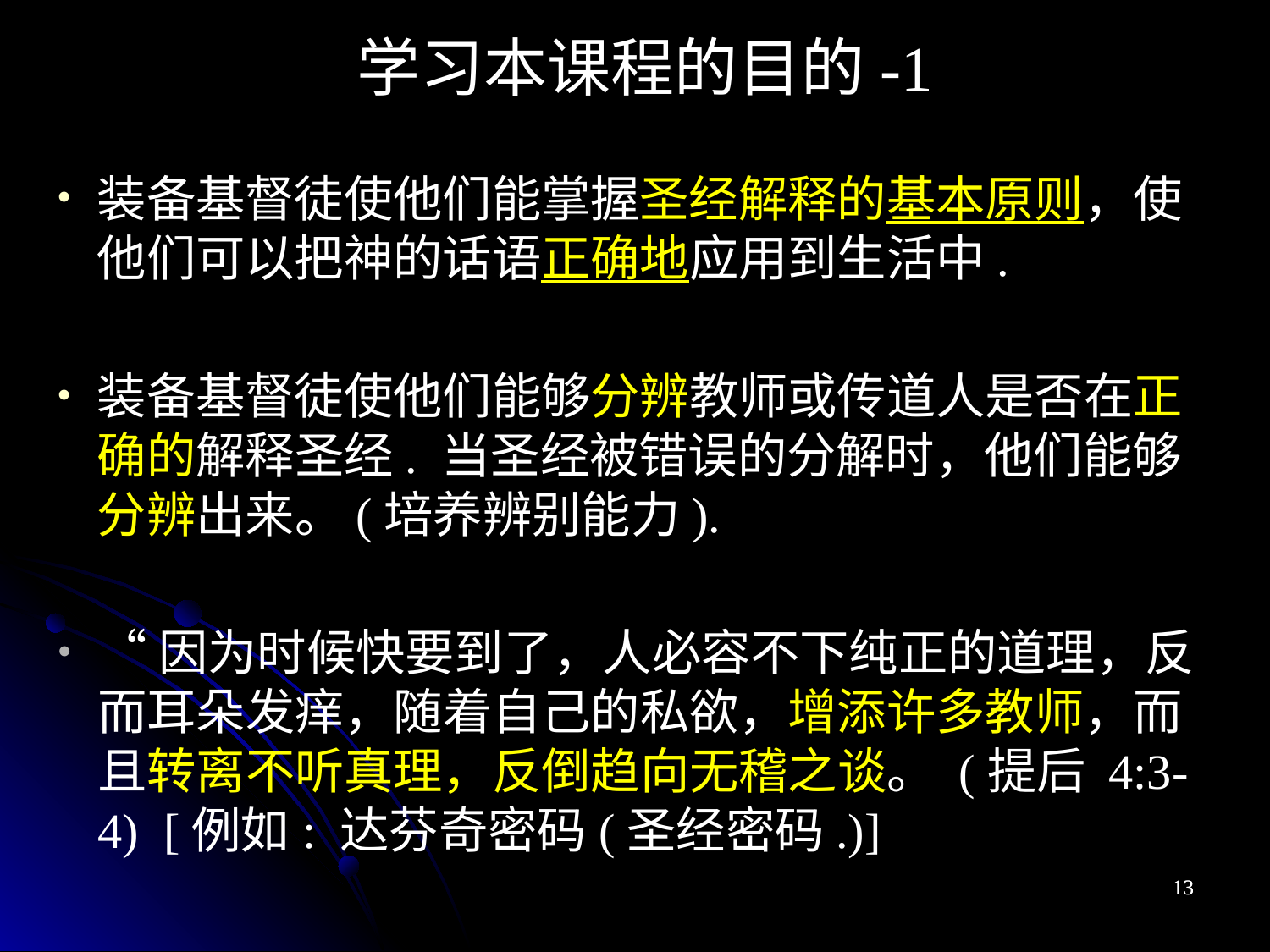

学习本课程的目的-1
装备基督徒使他们能掌握圣经解释的基本原则，使他们可以把神的话语正确地应用到生活中.

装备基督徒使他们能够分辨教师或传道人是否在正确的解释圣经. 当圣经被错误的分解时，他们能够分辨出来。(培养辨别能力).

“因为时候快要到了，人必容不下纯正的道理，反而耳朵发痒，随着自己的私欲，增添许多教师，而且转离不听真理，反倒趋向无稽之谈。 (提后 4:3-4)  [例如: 达芬奇密码(圣经密码.)]
13
13